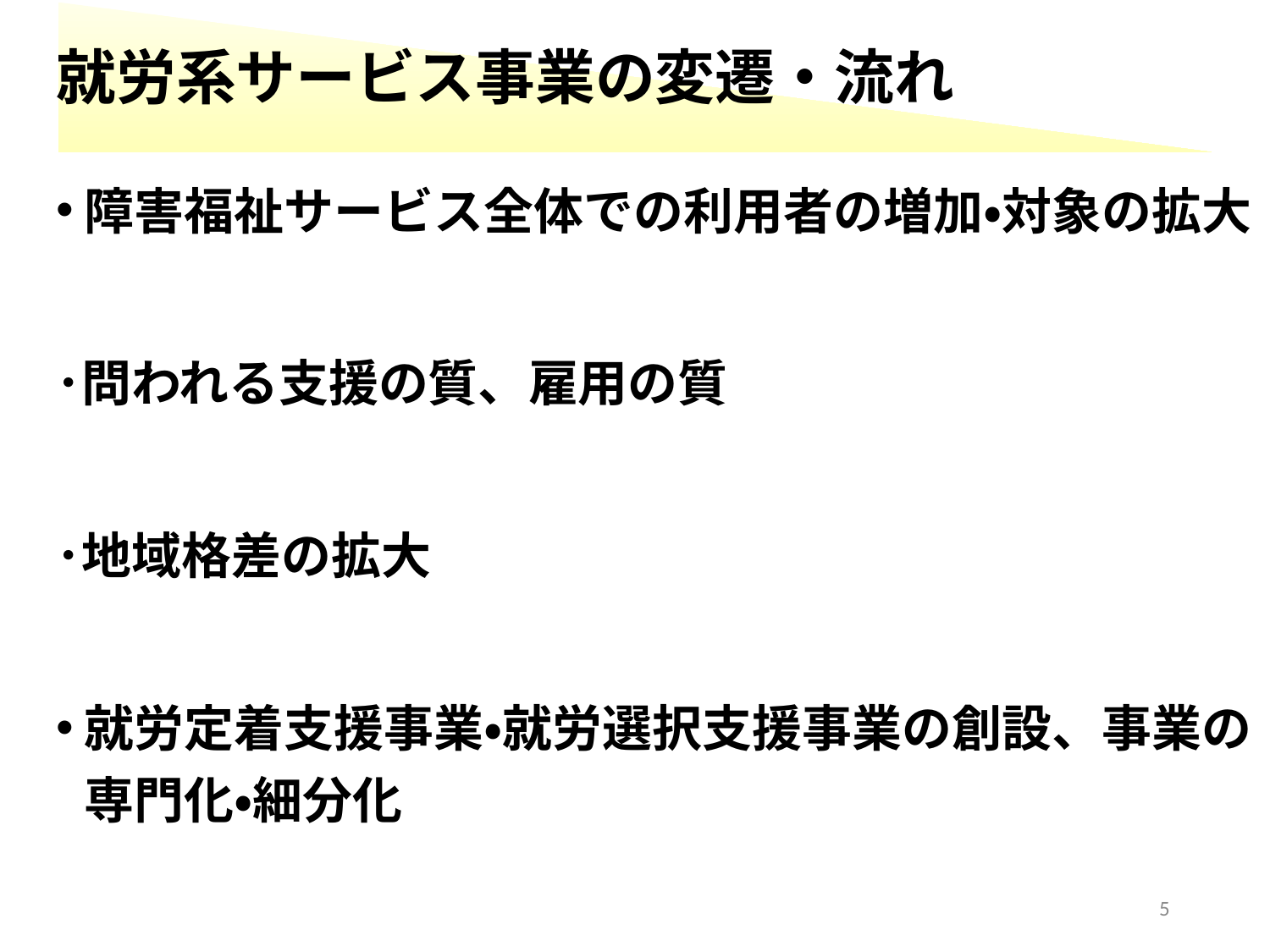

就労系サービス事業の変遷・流れ
障害福祉サービス全体での利用者の増加・対象の拡大

･問われる支援の質、雇用の質

･地域格差の拡大

就労定着支援事業・就労選択支援事業の創設、事業の専門化・細分化

5